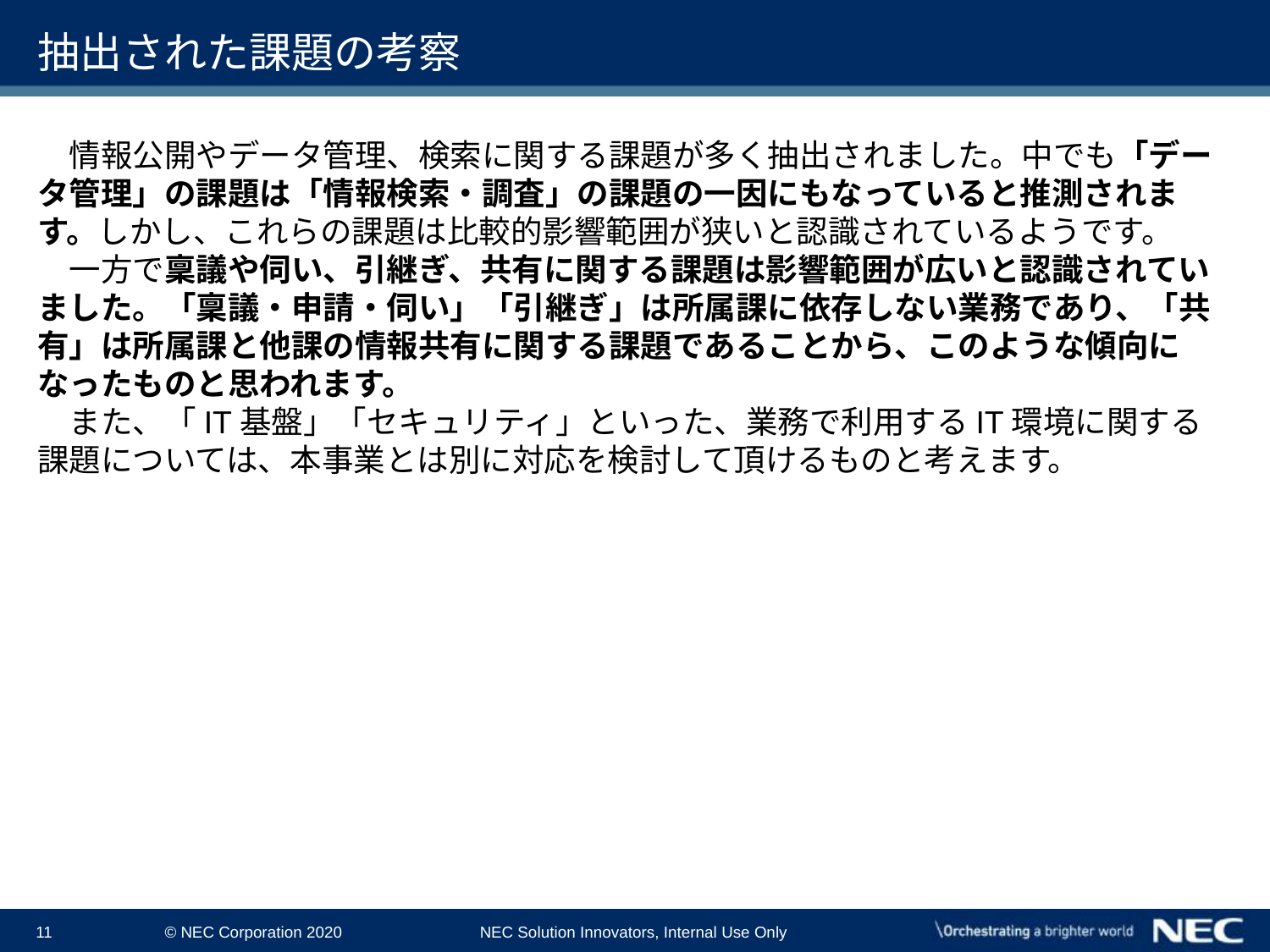

# 抽出された課題の考察
　情報公開やデータ管理、検索に関する課題が多く抽出されました。中でも「データ管理」の課題は「情報検索・調査」の課題の一因にもなっていると推測されます。しかし、これらの課題は比較的影響範囲が狭いと認識されているようです。
　一方で稟議や伺い、引継ぎ、共有に関する課題は影響範囲が広いと認識されていました。「稟議・申請・伺い」「引継ぎ」は所属課に依存しない業務であり、「共有」は所属課と他課の情報共有に関する課題であることから、このような傾向になったものと思われます。
　また、「IT基盤」「セキュリティ」といった、業務で利用するIT環境に関する課題については、本事業とは別に対応を検討して頂けるものと考えます。